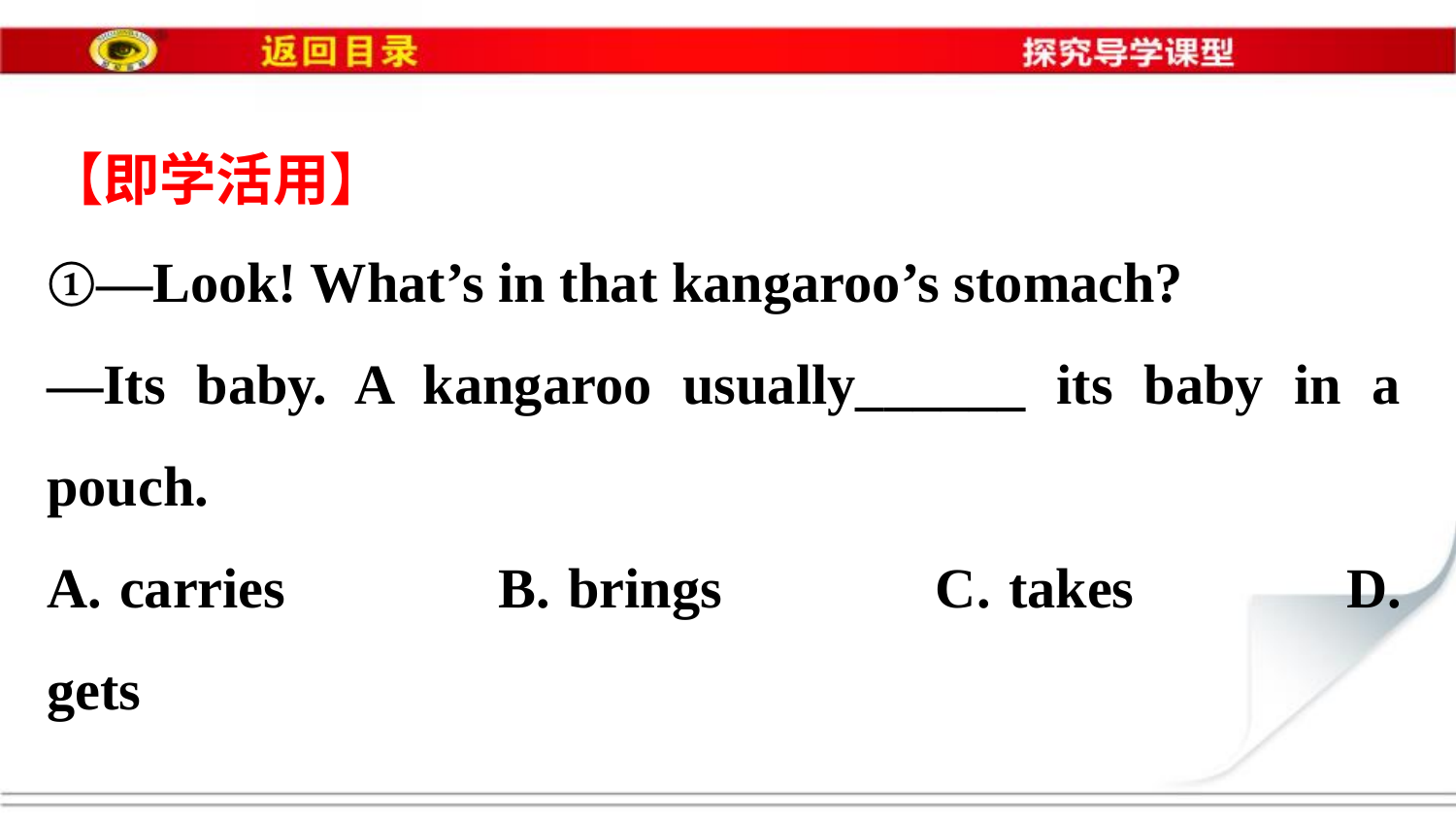

【即学活用】
①—Look! What’s in that kangaroo’s stomach?
—Its baby. A kangaroo usually______ its baby in a pouch.
A. carries　　　B. brings　　　C. takes　　　D. gets